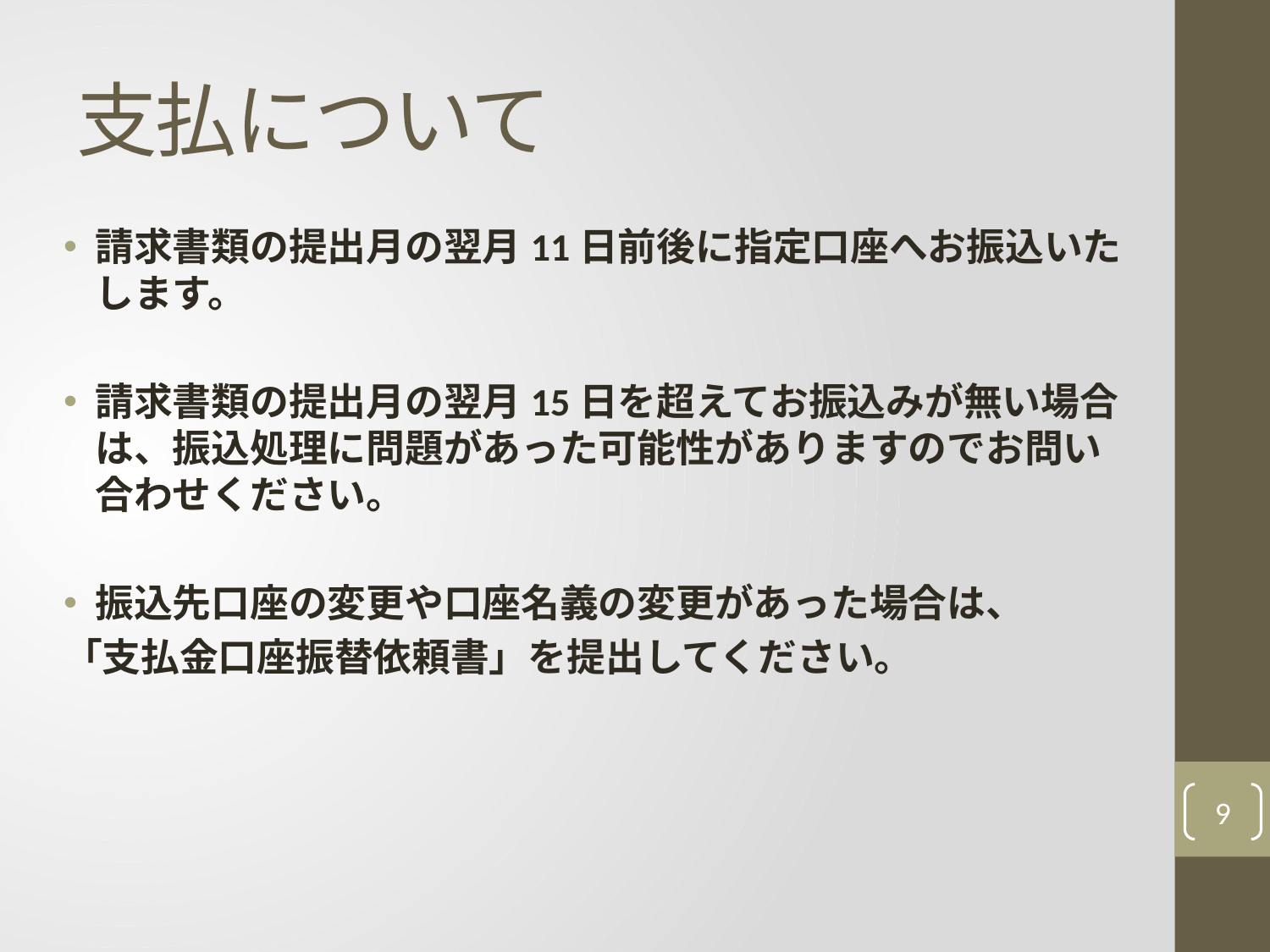

# 支払について
請求書類の提出月の翌月11日前後に指定口座へお振込いたします。

請求書類の提出月の翌月15日を超えてお振込みが無い場合は、振込処理に問題があった可能性がありますのでお問い合わせください。

振込先口座の変更や口座名義の変更があった場合は、
「支払金口座振替依頼書」を提出してください。

9